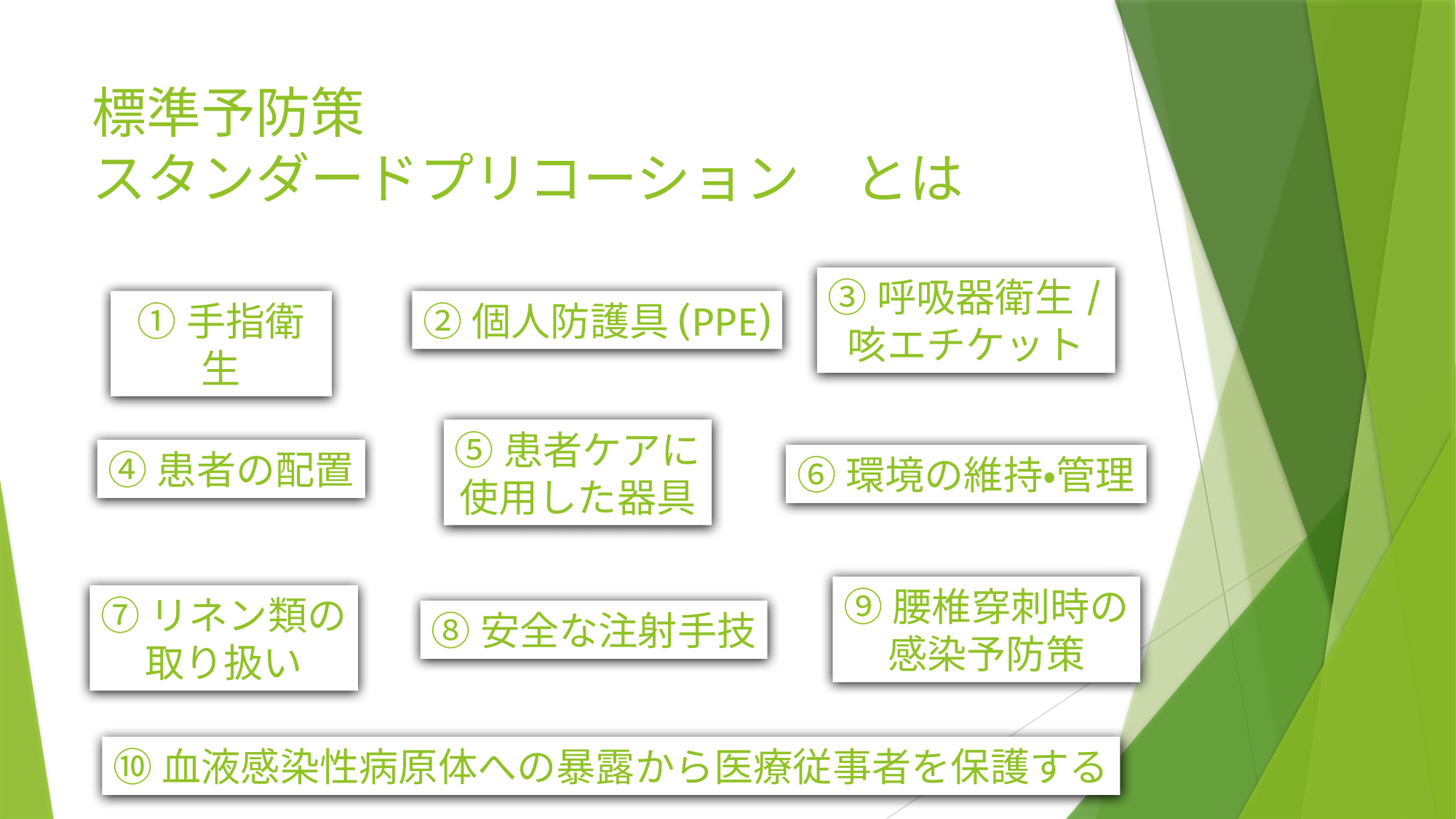

# 標準予防策 スタンダードプリコーション　とは
③呼吸器衛生/
咳エチケット
①手指衛生
②個人防護具(PPE)
⑤患者ケアに
使用した器具
④患者の配置
⑥環境の維持・管理
⑨腰椎穿刺時の
感染予防策
⑦リネン類の
取り扱い
⑧安全な注射手技
⑩血液感染性病原体への暴露から医療従事者を保護する